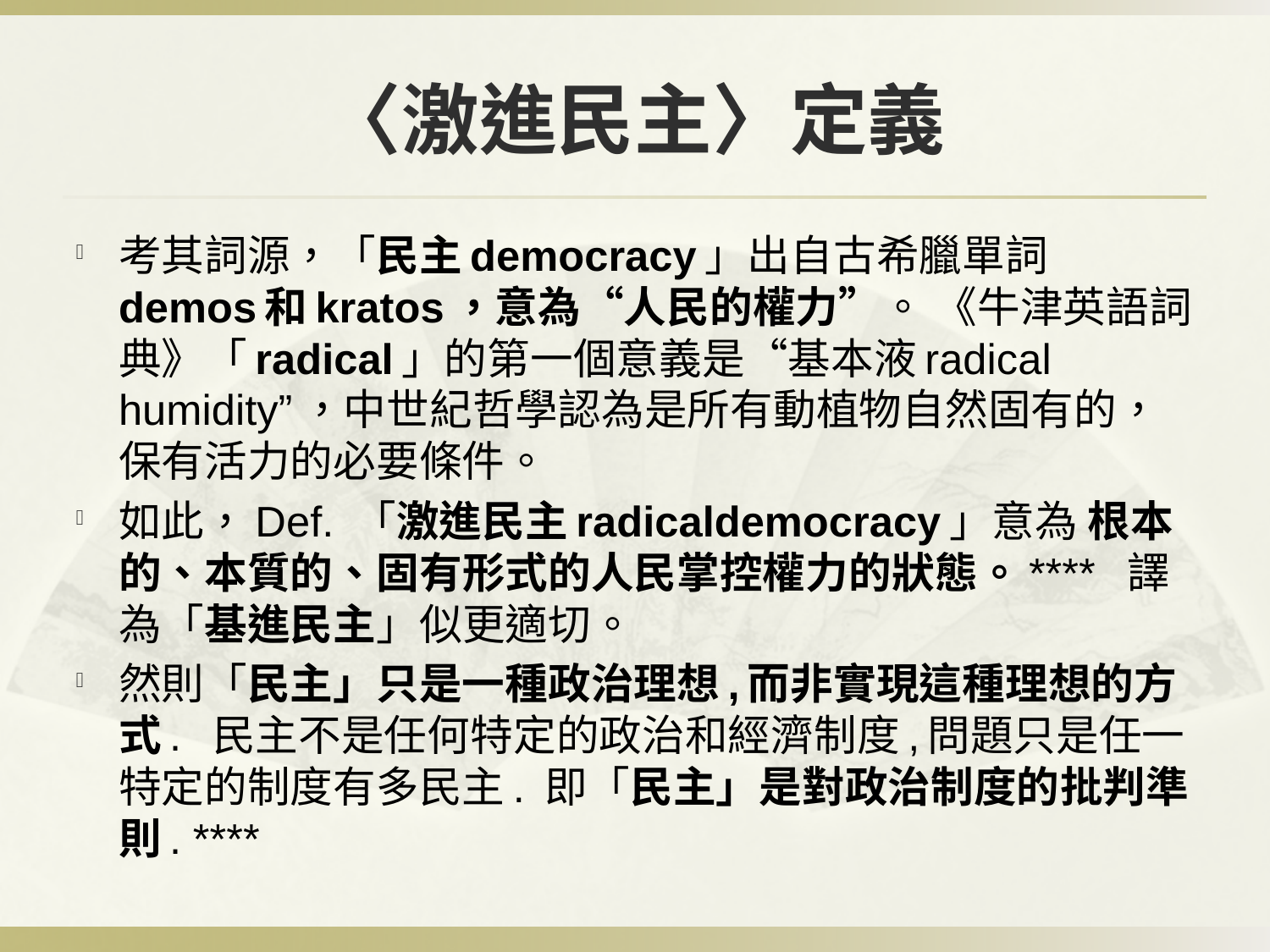

# 〈激進民主〉定義
考其詞源，「民主democracy」出自古希臘單詞demos和kratos，意為“人民的權力”。 《牛津英語詞典》「radical」的第一個意義是“基本液radical humidity”，中世紀哲學認為是所有動植物自然固有的，保有活力的必要條件。
如此，Def. 「激進民主radicaldemocracy」意為 根本的、本質的、固有形式的人民掌控權力的狀態。****  譯為「基進民主」似更適切。
然則「民主」只是一種政治理想,而非實現這種理想的方式.  民主不是任何特定的政治和經濟制度,問題只是任一特定的制度有多民主. 即「民主」是對政治制度的批判準則. ****